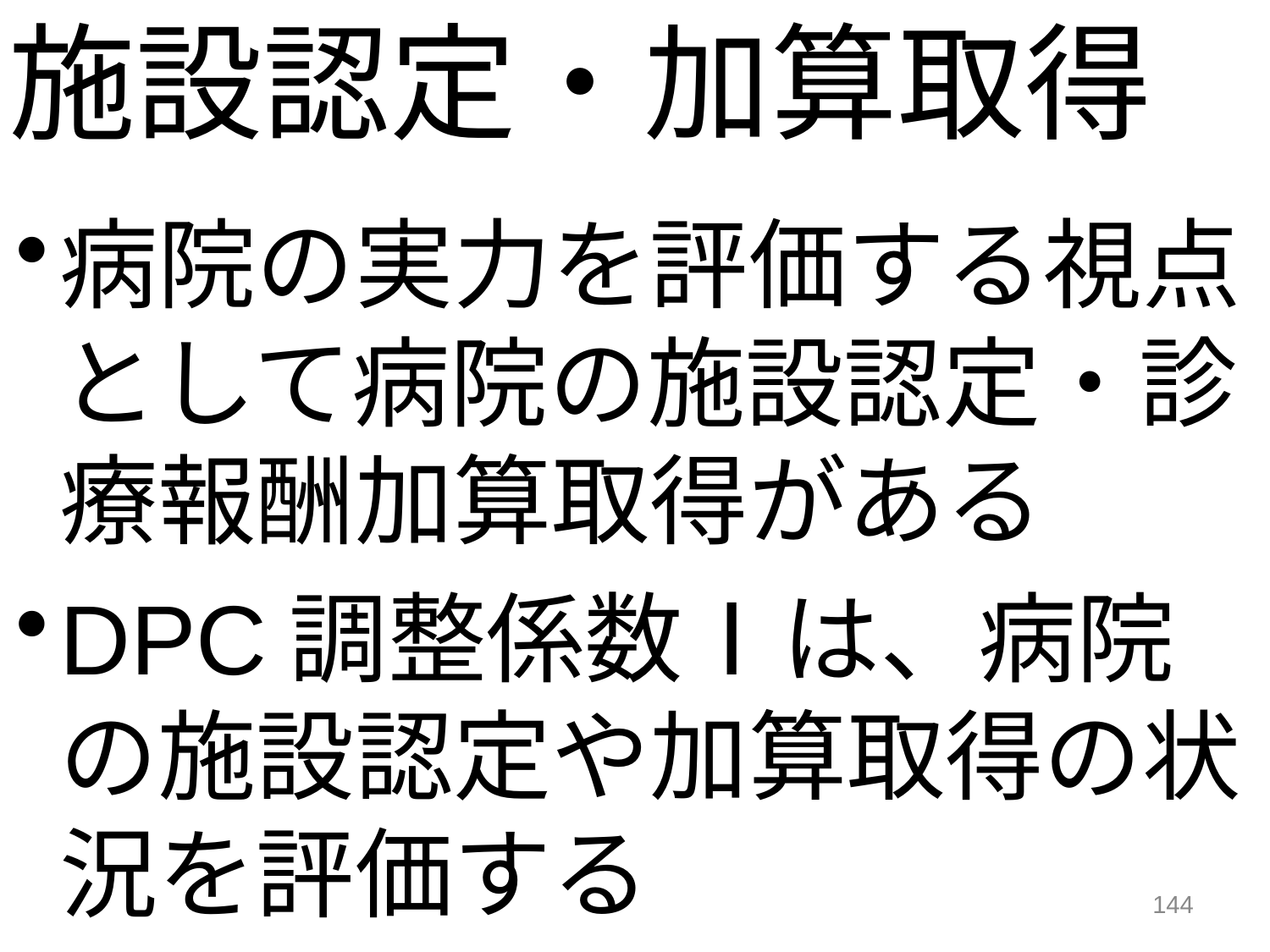

# 施設認定・加算取得
病院の実力を評価する視点として病院の施設認定・診療報酬加算取得がある
DPC調整係数Ⅰは、病院の施設認定や加算取得の状況を評価する
144